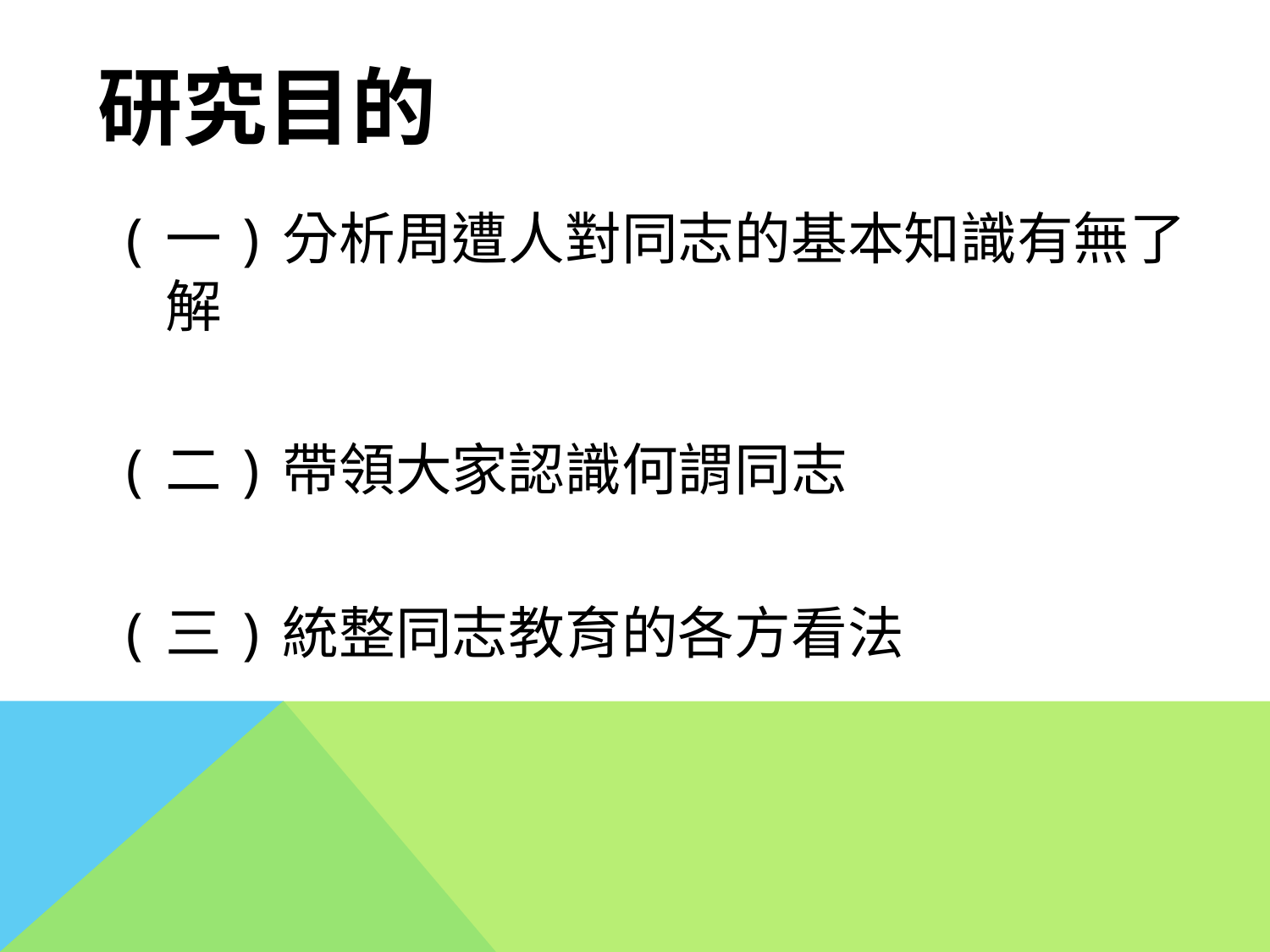

# 研究目的
(一)分析周遭人對同志的基本知識有無了解

(二)帶領大家認識何謂同志

(三)統整同志教育的各方看法